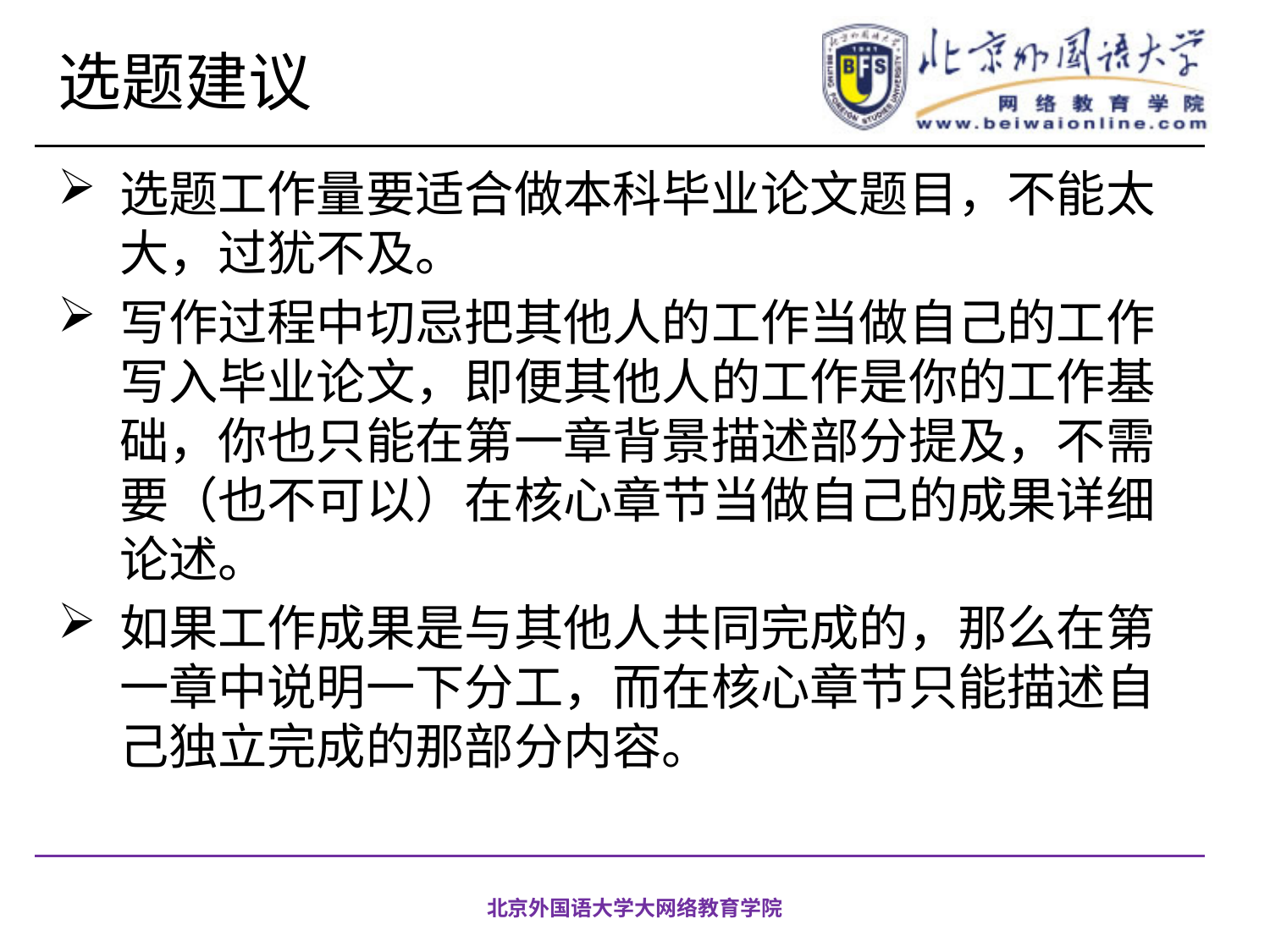

# 选题建议
选题工作量要适合做本科毕业论文题目，不能太大，过犹不及。
写作过程中切忌把其他人的工作当做自己的工作写入毕业论文，即便其他人的工作是你的工作基础，你也只能在第一章背景描述部分提及，不需要（也不可以）在核心章节当做自己的成果详细论述。
如果工作成果是与其他人共同完成的，那么在第一章中说明一下分工，而在核心章节只能描述自己独立完成的那部分内容。

北京外国语大学大网络教育学院
17